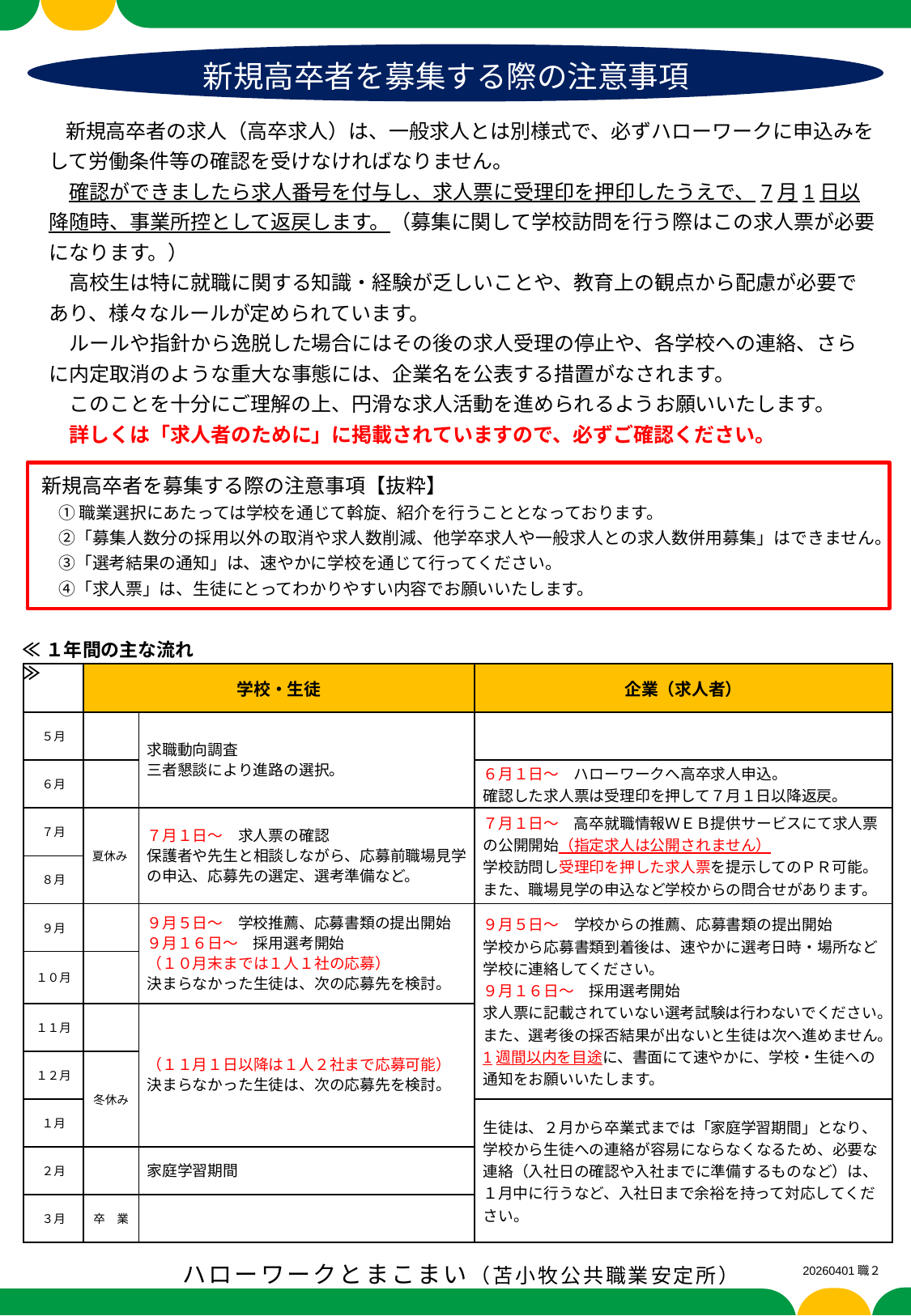

新規高卒者を募集する際の注意事項

　新規高卒者の求人（高卒求人）は、一般求人とは別様式で、必ずハローワークに申込みをして労働条件等の確認を受けなければなりません。
　確認ができましたら求人番号を付与し、求人票に受理印を押印したうえで、7月1日以降随時、事業所控として返戻します。（募集に関して学校訪問を行う際はこの求人票が必要になります。）
　高校生は特に就職に関する知識・経験が乏しいことや、教育上の観点から配慮が必要であり、様々なルールが定められています。
　ルールや指針から逸脱した場合にはその後の求人受理の停止や、各学校への連絡、さらに内定取消のような重大な事態には、企業名を公表する措置がなされます。
　このことを十分にご理解の上、円滑な求人活動を進められるようお願いいたします。
　詳しくは「求人者のために」に掲載されていますので、必ずご確認ください。

新規高卒者を募集する際の注意事項【抜粋】
　① 職業選択にあたっては学校を通じて斡旋、紹介を行うこととなっております。
　②「募集人数分の採用以外の取消や求人数削減、他学卒求人や一般求人との求人数併用募集」はできません。
　③「選考結果の通知」は、速やかに学校を通じて行ってください。
　④「求人票」は、生徒にとってわかりやすい内容でお願いいたします。
≪１年間の主な流れ≫
|  | 学校・生徒 |  | 企業（求人者） |
| --- | --- | --- | --- |
| ５月 |  | 求職動向調査 三者懇談により進路の選択。 |  |
| ６月 |  |  | ６月１日～　ハローワークへ高卒求人申込。 確認した求人票は受理印を押して７月１日以降返戻。 |
| ７月 | 夏休み | ７月１日～　求人票の確認 保護者や先生と相談しながら、応募前職場見学の申込、応募先の選定、選考準備など。 | ７月１日～　高卒就職情報ＷＥＢ提供サービスにて求人票の公開開始（指定求人は公開されません） 学校訪問し受理印を押した求人票を提示してのＰＲ可能。 また、職場見学の申込など学校からの問合せがあります。 |
| ８月 |  |  |  |
| ９月 |  | ９月５日～　学校推薦、応募書類の提出開始 ９月１６日～　採用選考開始 （１０月末までは１人１社の応募） 決まらなかった生徒は、次の応募先を検討。 | ９月５日～　学校からの推薦、応募書類の提出開始 学校から応募書類到着後は、速やかに選考日時・場所など学校に連絡してください。 ９月１６日～　採用選考開始 求人票に記載されていない選考試験は行わないでください。また、選考後の採否結果が出ないと生徒は次へ進めません。1週間以内を目途に、書面にて速やかに、学校・生徒への通知をお願いいたします。 |
| １０月 |  |  |  |
| １１月 |  | （１１月１日以降は１人２社まで応募可能） 決まらなかった生徒は、次の応募先を検討。 |  |
| １２月 | 冬休み |  |  |
| １月 |  |  | 生徒は、２月から卒業式までは「家庭学習期間」となり、学校から生徒への連絡が容易にならなくなるため、必要な連絡（入社日の確認や入社までに準備するものなど）は、１月中に行うなど、入社日まで余裕を持って対応してください。 |
| ２月 |  | 家庭学習期間 |  |
| ３月 | 卒　業 |  |  |
 ハローワークとまこまい（苫小牧公共職業安定所）
20260401職２